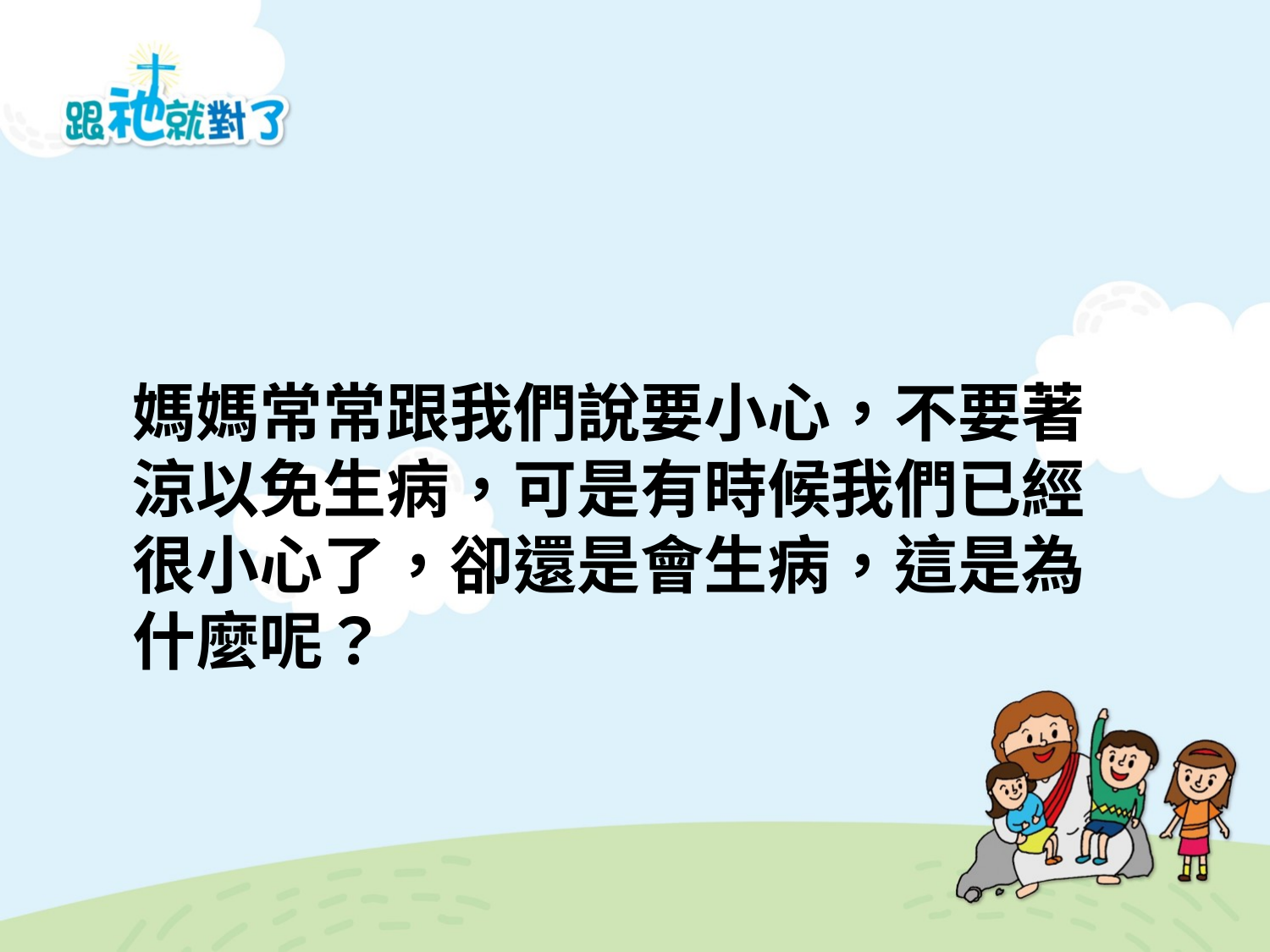

媽媽常常跟我們說要小心，不要著涼以免生病，可是有時候我們已經很小心了，卻還是會生病，這是為什麼呢？